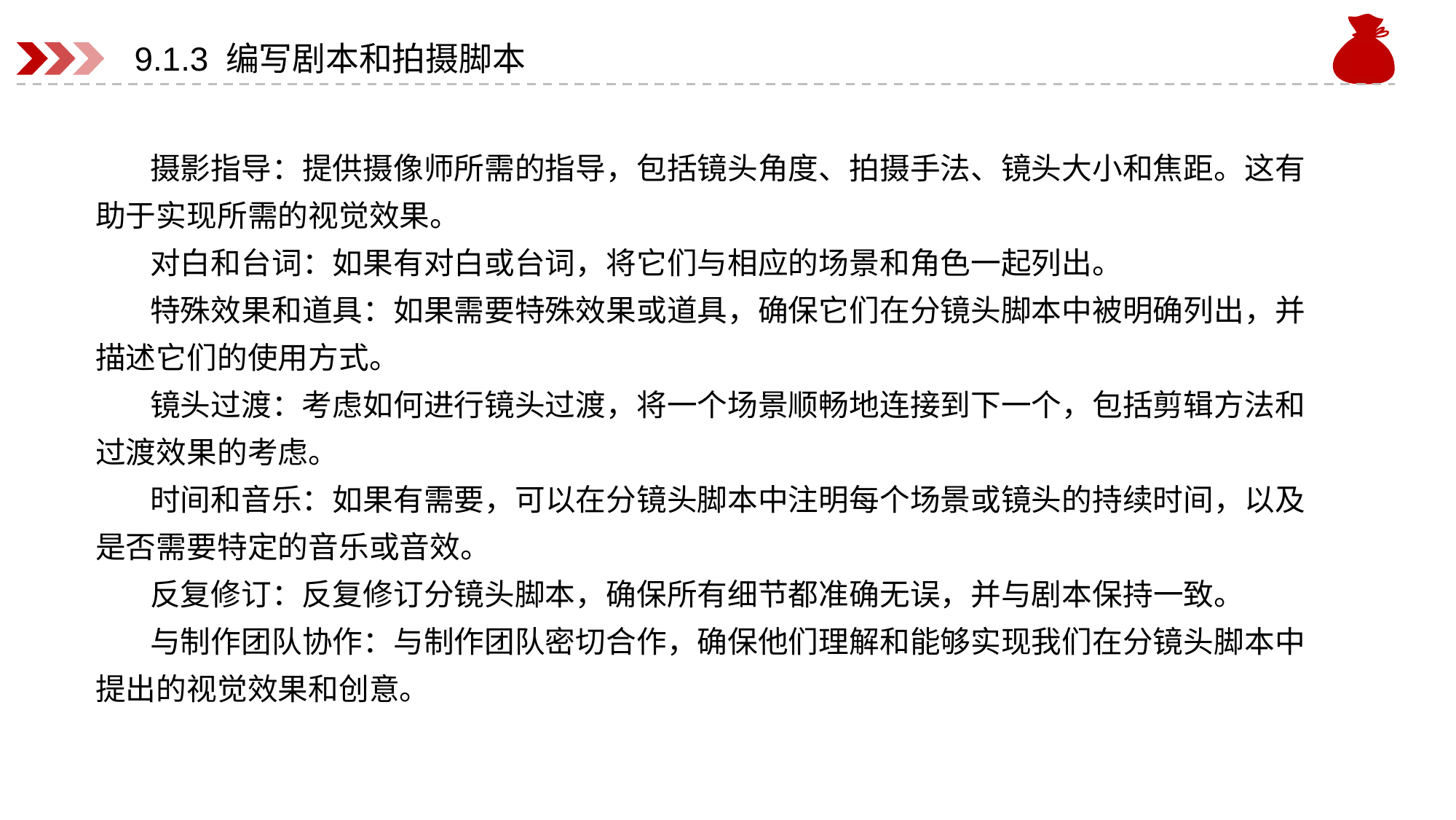

# 9.1.3 编写剧本和拍摄脚本
13
摄影指导：提供摄像师所需的指导，包括镜头角度、拍摄手法、镜头大小和焦距。这有助于实现所需的视觉效果。
对白和台词：如果有对白或台词，将它们与相应的场景和角色一起列出。
特殊效果和道具：如果需要特殊效果或道具，确保它们在分镜头脚本中被明确列出，并描述它们的使用方式。
镜头过渡：考虑如何进行镜头过渡，将一个场景顺畅地连接到下一个，包括剪辑方法和过渡效果的考虑。
时间和音乐：如果有需要，可以在分镜头脚本中注明每个场景或镜头的持续时间，以及是否需要特定的音乐或音效。
反复修订：反复修订分镜头脚本，确保所有细节都准确无误，并与剧本保持一致。
与制作团队协作：与制作团队密切合作，确保他们理解和能够实现我们在分镜头脚本中提出的视觉效果和创意。